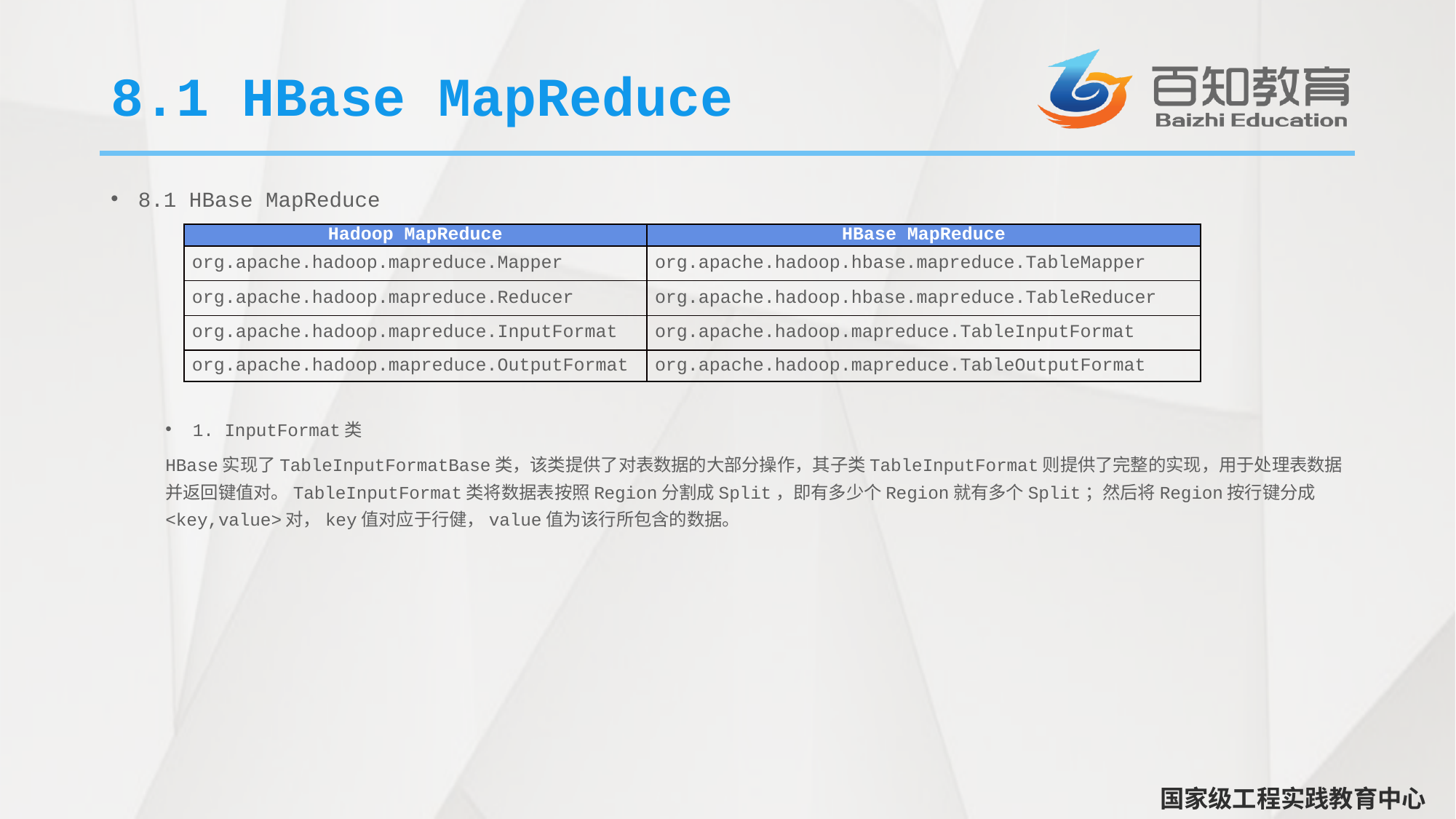

# 8.1 HBase MapReduce
8.1 HBase MapReduce

1. InputFormat类
HBase实现了TableInputFormatBase类，该类提供了对表数据的大部分操作，其子类TableInputFormat则提供了完整的实现，用于处理表数据并返回键值对。TableInputFormat类将数据表按照Region分割成Split，即有多少个Region就有多个Split；然后将Region按行键分成<key,value>对，key值对应于行健，value值为该行所包含的数据。

| Hadoop MapReduce | HBase MapReduce |
| --- | --- |
| org.apache.hadoop.mapreduce.Mapper | org.apache.hadoop.hbase.mapreduce.TableMapper |
| org.apache.hadoop.mapreduce.Reducer | org.apache.hadoop.hbase.mapreduce.TableReducer |
| org.apache.hadoop.mapreduce.InputFormat | org.apache.hadoop.mapreduce.TableInputFormat |
| org.apache.hadoop.mapreduce.OutputFormat | org.apache.hadoop.mapreduce.TableOutputFormat |